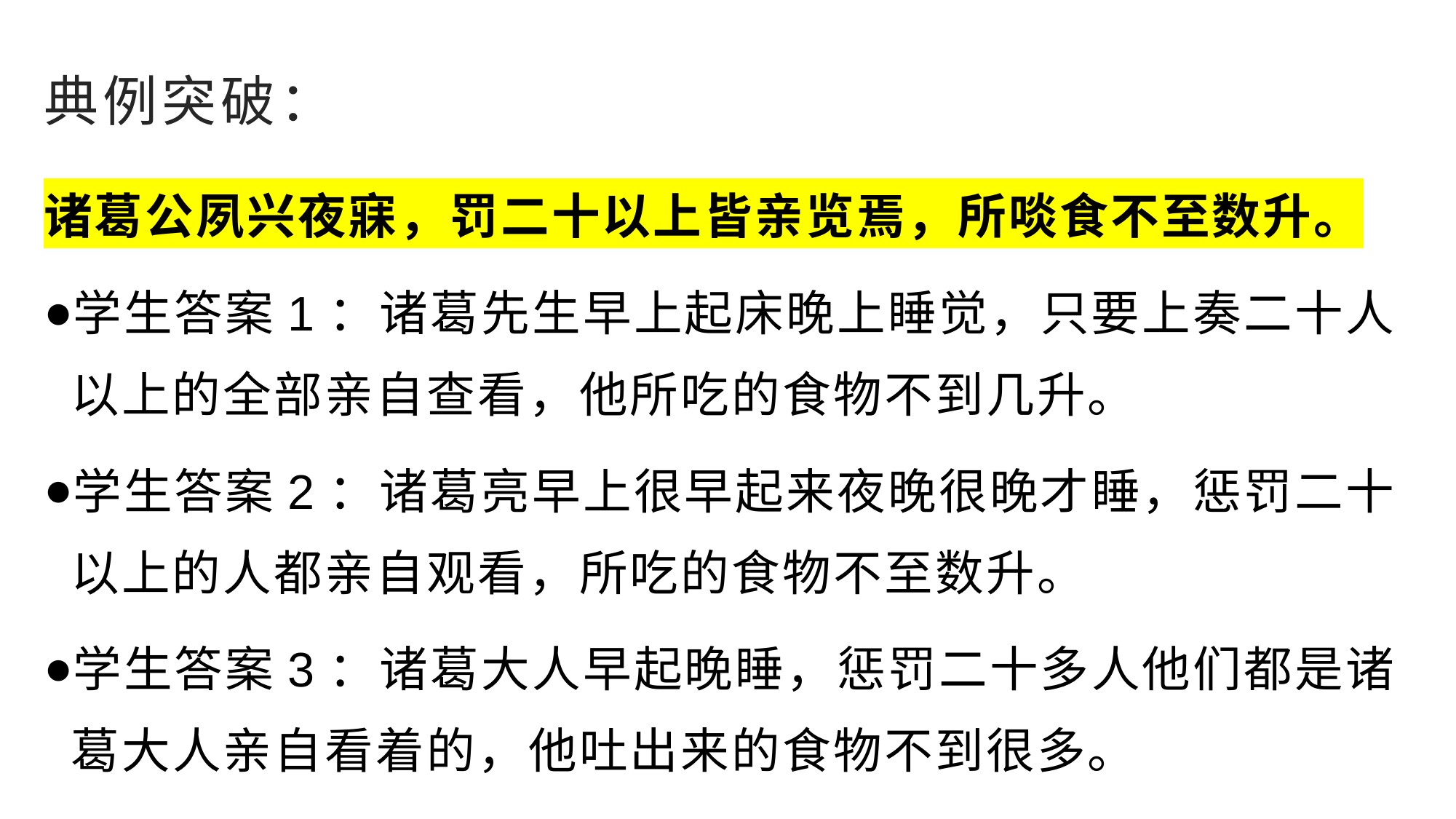

# 典例突破：
诸葛公夙兴夜寐，罚二十以上皆亲览焉，所啖食不至数升。
学生答案1：诸葛先生早上起床晚上睡觉，只要上奏二十人以上的全部亲自查看，他所吃的食物不到几升。
学生答案2：诸葛亮早上很早起来夜晚很晚才睡，惩罚二十以上的人都亲自观看，所吃的食物不至数升。
学生答案3：诸葛大人早起晚睡，惩罚二十多人他们都是诸葛大人亲自看着的，他吐出来的食物不到很多。